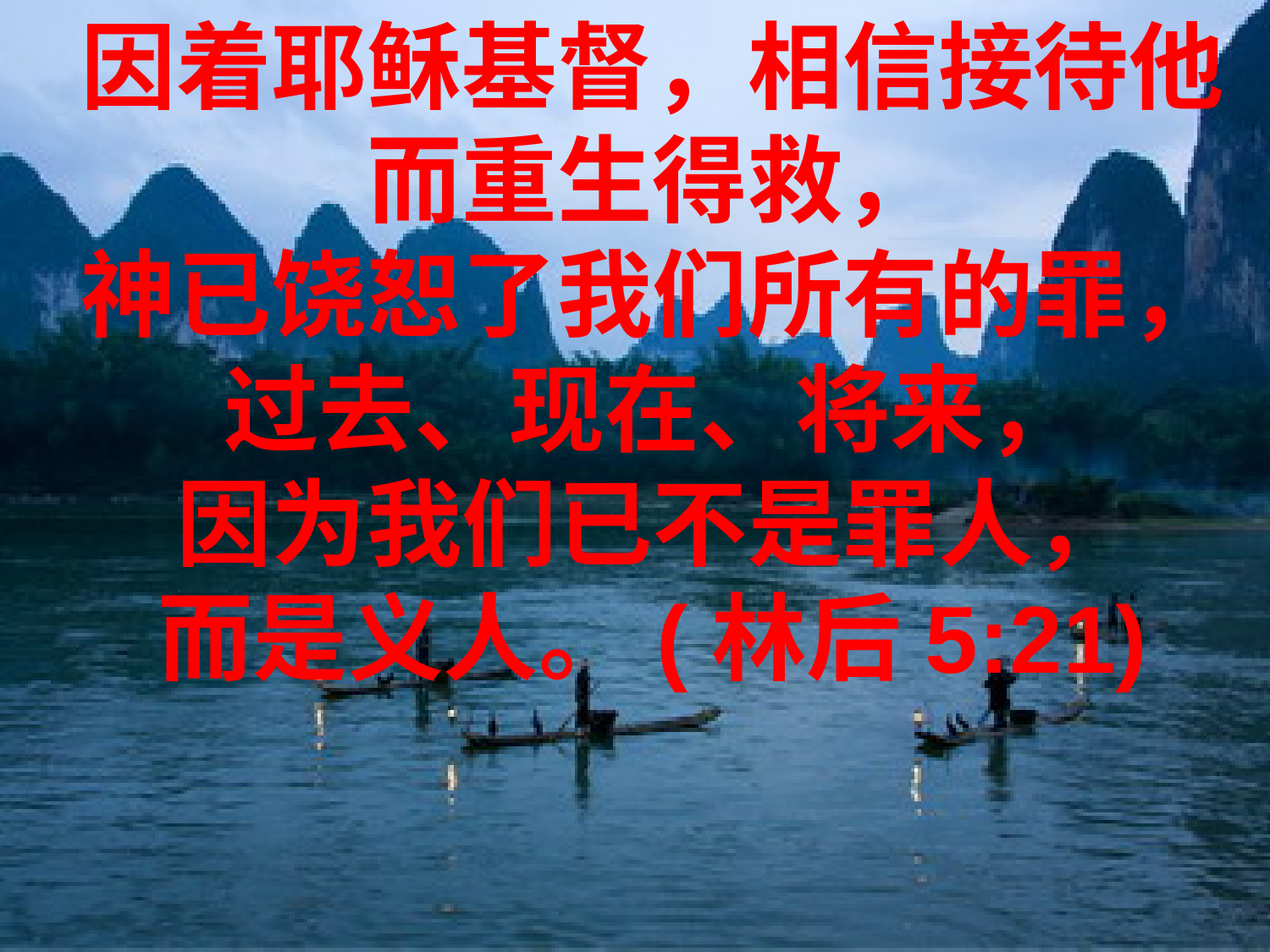

因着耶稣基督，相信接待他而重生得救，
神已饶恕了我们所有的罪，过去、现在、将来，
因为我们已不是罪人，
而是义人。(林后5:21)